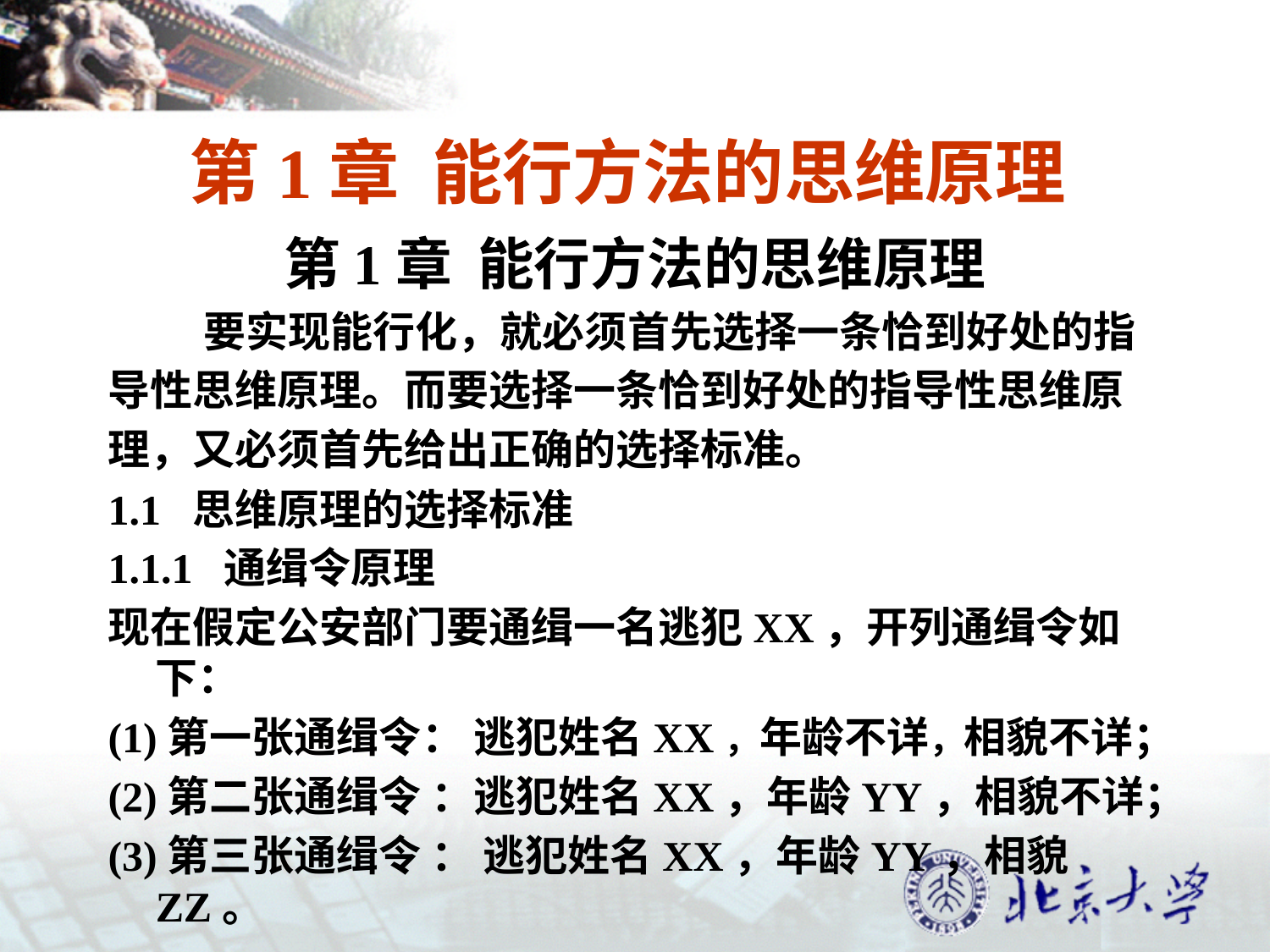

# 第1章  能行方法的思维原理
第1章  能行方法的思维原理
         要实现能行化，就必须首先选择一条恰到好处的指
导性思维原理。而要选择一条恰到好处的指导性思维原
理，又必须首先给出正确的选择标准。
1.1  思维原理的选择标准
1.1.1  通缉令原理
现在假定公安部门要通缉一名逃犯XX，开列通缉令如下：
(1)第一张通缉令： 逃犯姓名XX，年龄不详，相貌不详；
(2)第二张通缉令 ：逃犯姓名XX，年龄YY，相貌不详；
(3)第三张通缉令 ： 逃犯姓名XX，年龄YY，相貌ZZ。